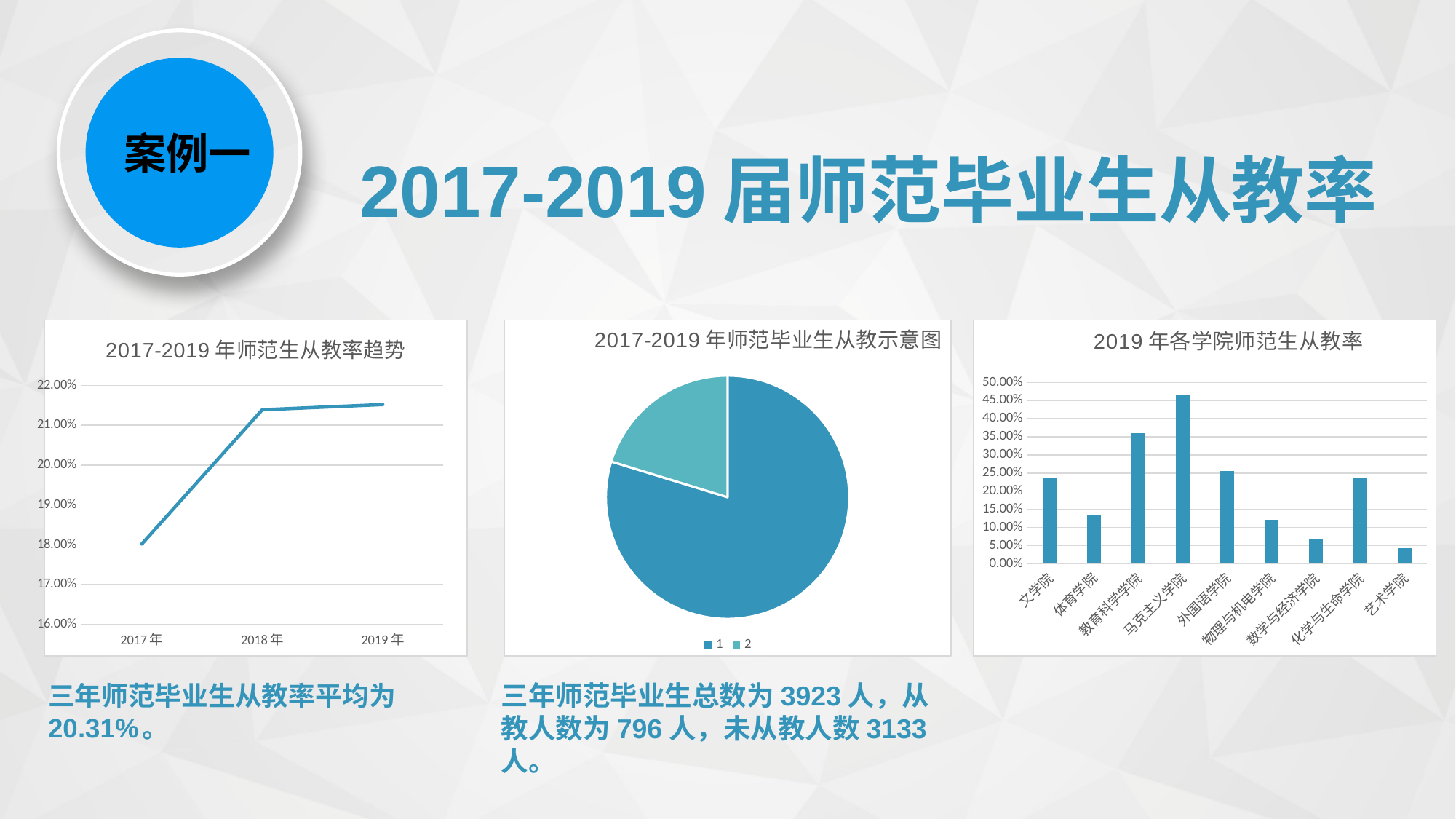

案例一
2017-2019届师范毕业生从教率

### Chart: 2017-2019年师范生从教率趋势

| Category |  |
|---|---|
| 2017年 | 0.1802 |
| 2018年 | 0.2139 |
| 2019年 | 0.2152 |

### Chart: 2017-2019年师范毕业生从教示意图

| Category |  |
|---|---|

### Chart: 2019年各学院师范生从教率

| Category |  |
|---|---|
| 文学院 | 0.2361 |
| 体育学院 | 0.1339 |
| 教育科学学院 | 0.3603 |
| 马克主义学院 | 0.4634 |
| 外国语学院 | 0.2552 |
| 物理与机电学院 | 0.1212 |
| 数学与经济学院 | 0.0667 |
| 化学与生命学院 | 0.2377 |
| 艺术学院 | 0.0423 |
三年师范毕业生从教率平均为20.31%。
三年师范毕业生总数为3923人，从教人数为796人，未从教人数3133人。